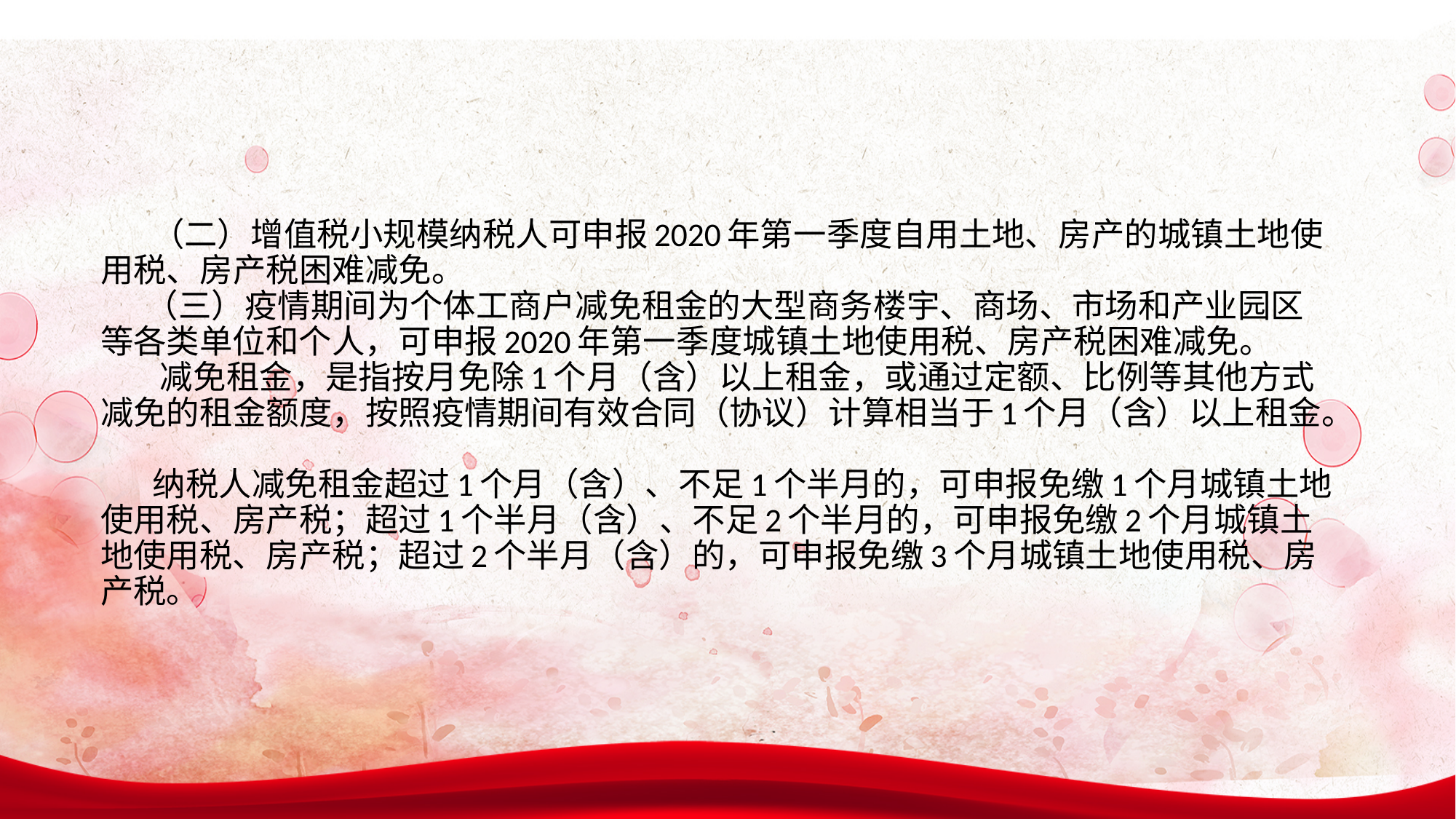

# （二）增值税小规模纳税人可申报2020年第一季度自用土地、房产的城镇土地使用税、房产税困难减免。       （三）疫情期间为个体工商户减免租金的大型商务楼宇、商场、市场和产业园区等各类单位和个人，可申报2020年第一季度城镇土地使用税、房产税困难减免。         减免租金，是指按月免除1个月（含）以上租金，或通过定额、比例等其他方式减免的租金额度，按照疫情期间有效合同（协议）计算相当于1个月（含）以上租金。        纳税人减免租金超过1个月（含）、不足1个半月的，可申报免缴1个月城镇土地使用税、房产税；超过1个半月（含）、不足2个半月的，可申报免缴2个月城镇土地使用税、房产税；超过2个半月（含）的，可申报免缴3个月城镇土地使用税、房产税。